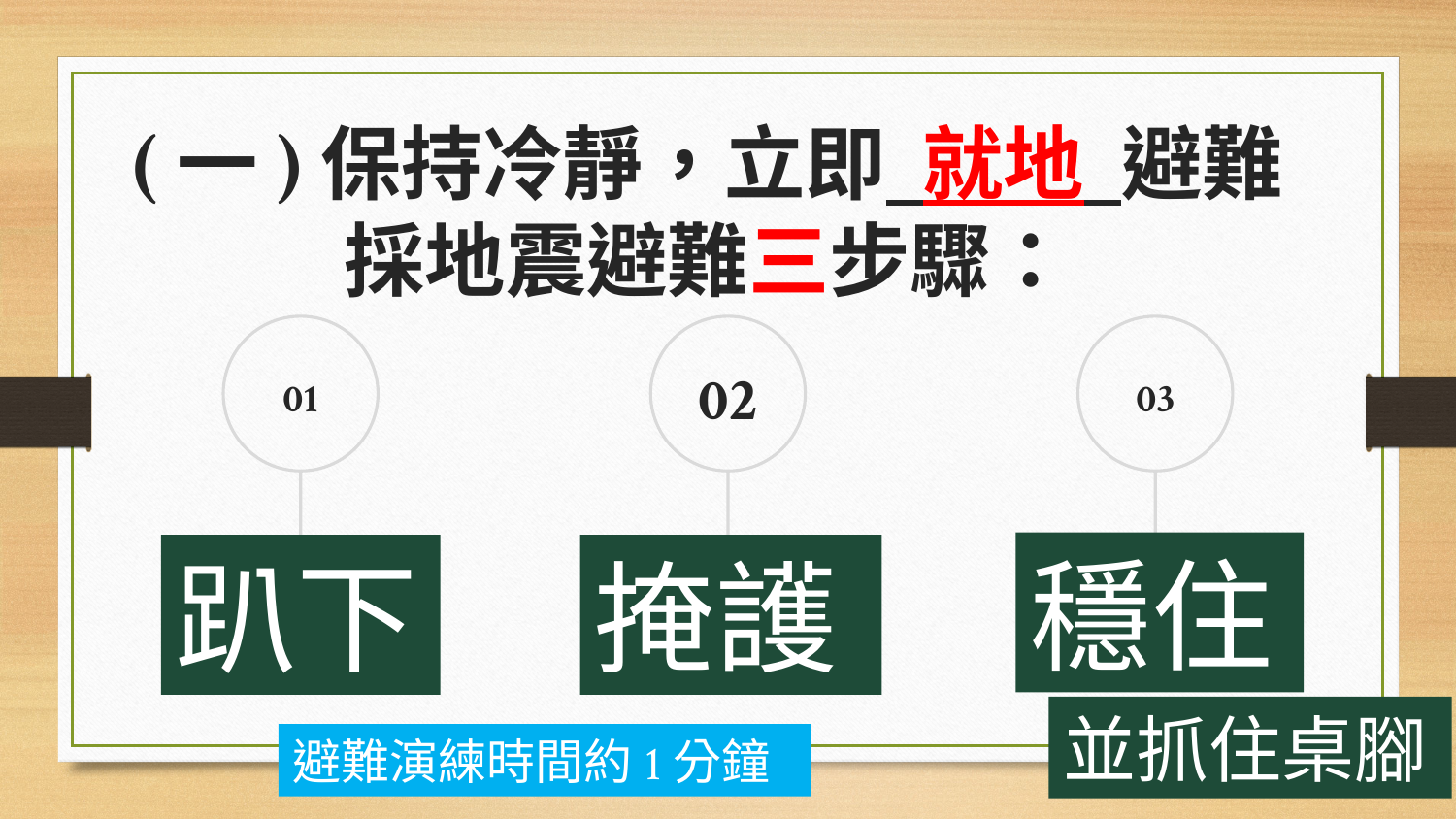

(一)保持冷靜，立即  就地  避難
採地震避難三步驟：

# 01
02
03
穩住
趴下
掩護
並抓住桌腳
避難演練時間約1分鐘